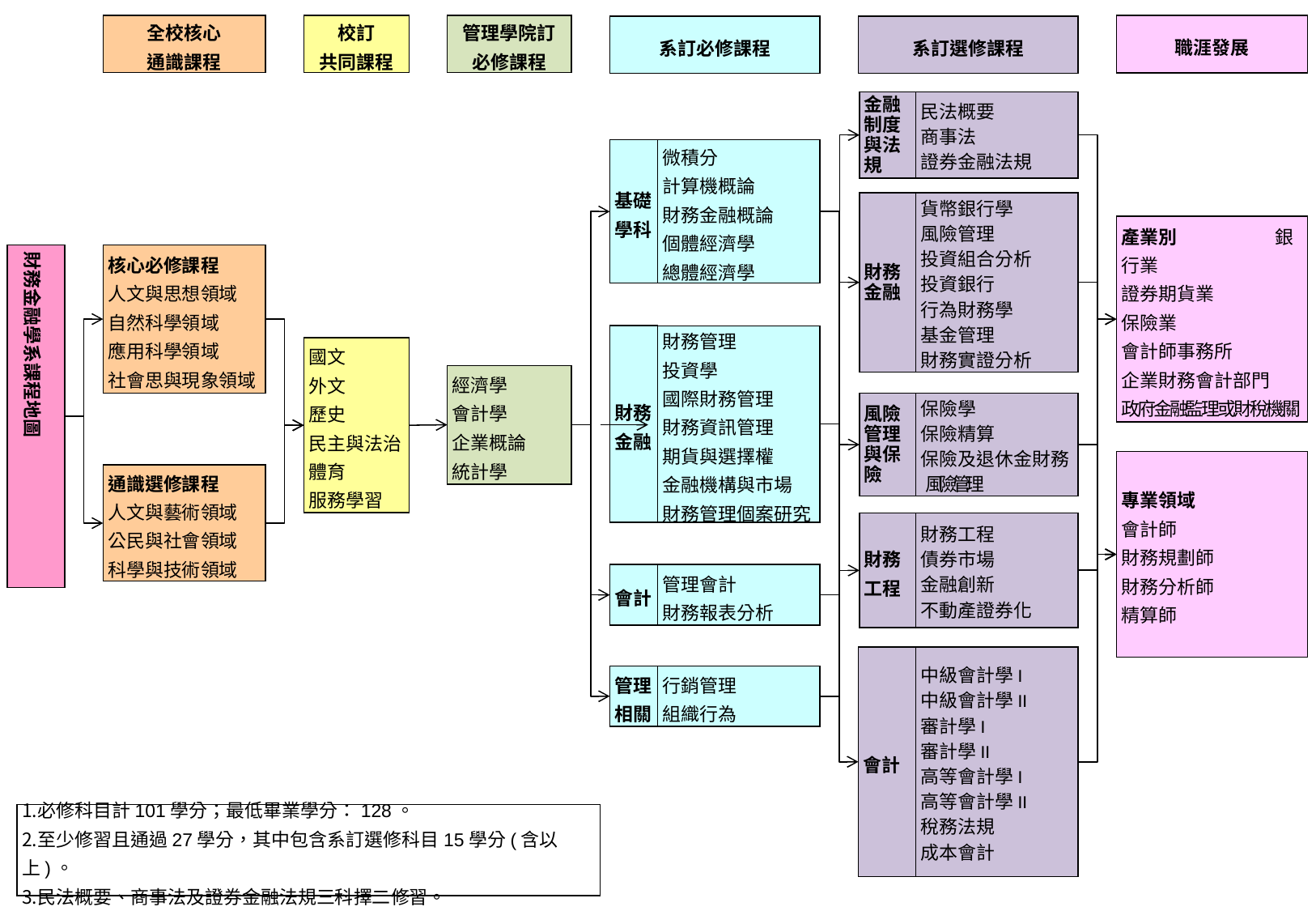

管理學院訂
必修課程
全校核心
通識課程
校訂
共同課程
職涯發展
系訂必修課程
系訂選修課程
金融
制度與法
規
民法概要
商事法
證券金融法規
基礎
學科
微積分
計算機概論
財務金融概論
個體經濟學
總體經濟學
財務金融
貨幣銀行學
風險管理
投資組合分析
投資銀行
行為財務學
基金管理
財務實證分析
產業別                       銀行業
證券期貨業
保險業
會計師事務所
企業財務會計部門
政府金融監理或財稅機關
財務金融學系課程地圖
核心必修課程
人文與思想領域
自然科學領域
應用科學領域
社會思與現象領域
財務金融
財務管理
投資學
國際財務管理
財務資訊管理
期貨與選擇權
金融機構與市場
財務管理個案研究
國文
外文
歷史
民主與法治
體育
服務學習
經濟學
會計學
企業概論
統計學
風險管理與保險
保險學
保險精算
保險及退休金財務
     風險管理
專業領域
會計師
財務規劃師
財務分析師
精算師
通識選修課程
人文與藝術領域
公民與社會領域
科學與技術領域
財務工程
債券市場
金融創新
不動產證券化
財務工程
會計
管理會計
財務報表分析
會計
中級會計學I
中級會計學II
審計學I
審計學II
高等會計學I
高等會計學II
稅務法規
成本會計
管理相關
行銷管理
組織行為
必修科目計101學分；最低畢業學分：128。
至少修習且通過27學分，其中包含系訂選修科目15學分(含以上)。
民法概要、商事法及證券金融法規三科擇二修習。